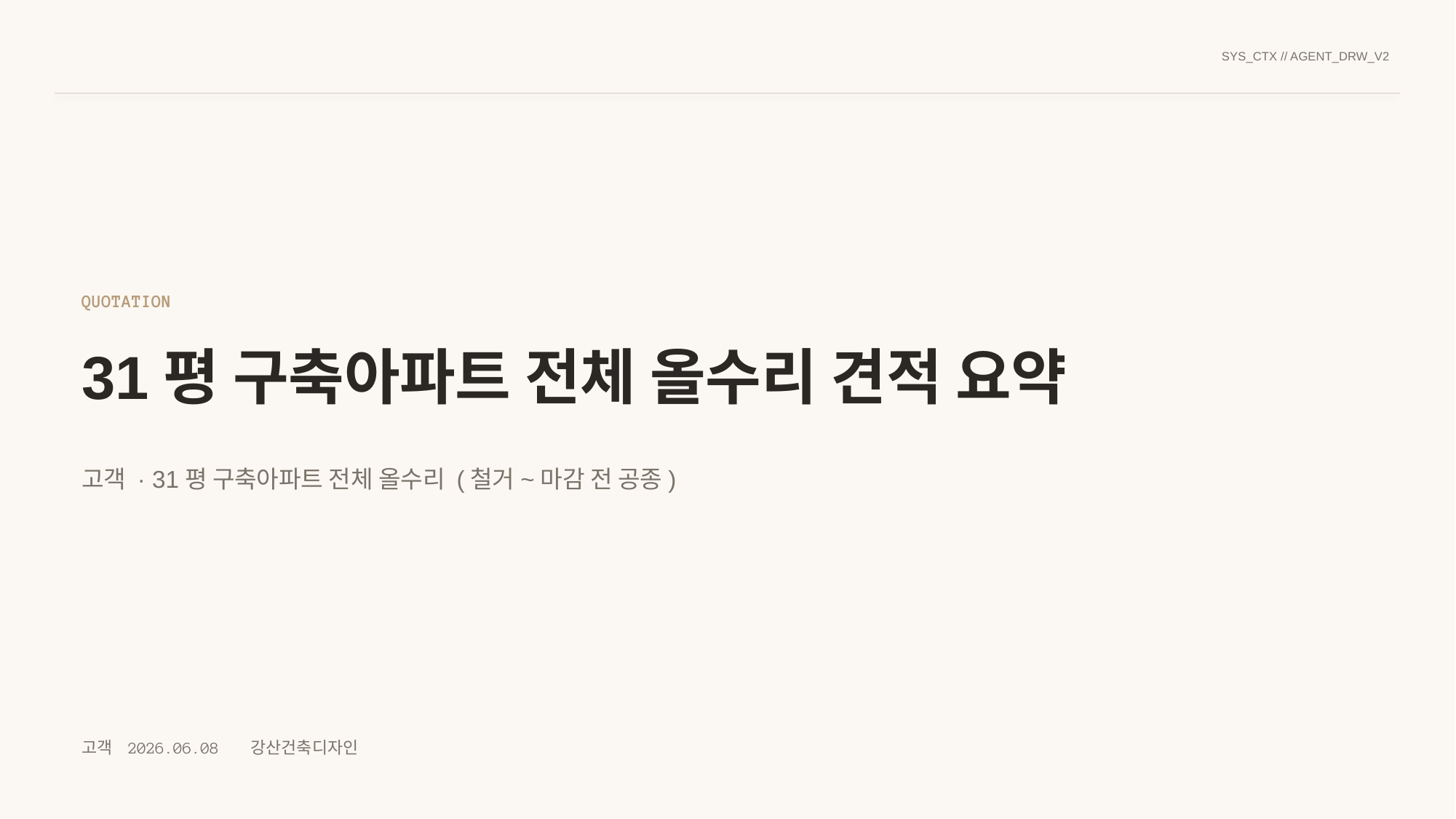

SYS_CTX // AGENT_DRW_V2

QUOTATION
31평 구축아파트 전체 올수리 견적 요약
고객 · 31평 구축아파트 전체 올수리 (철거~마감 전 공종)
고객   2026.06.08   강산건축디자인